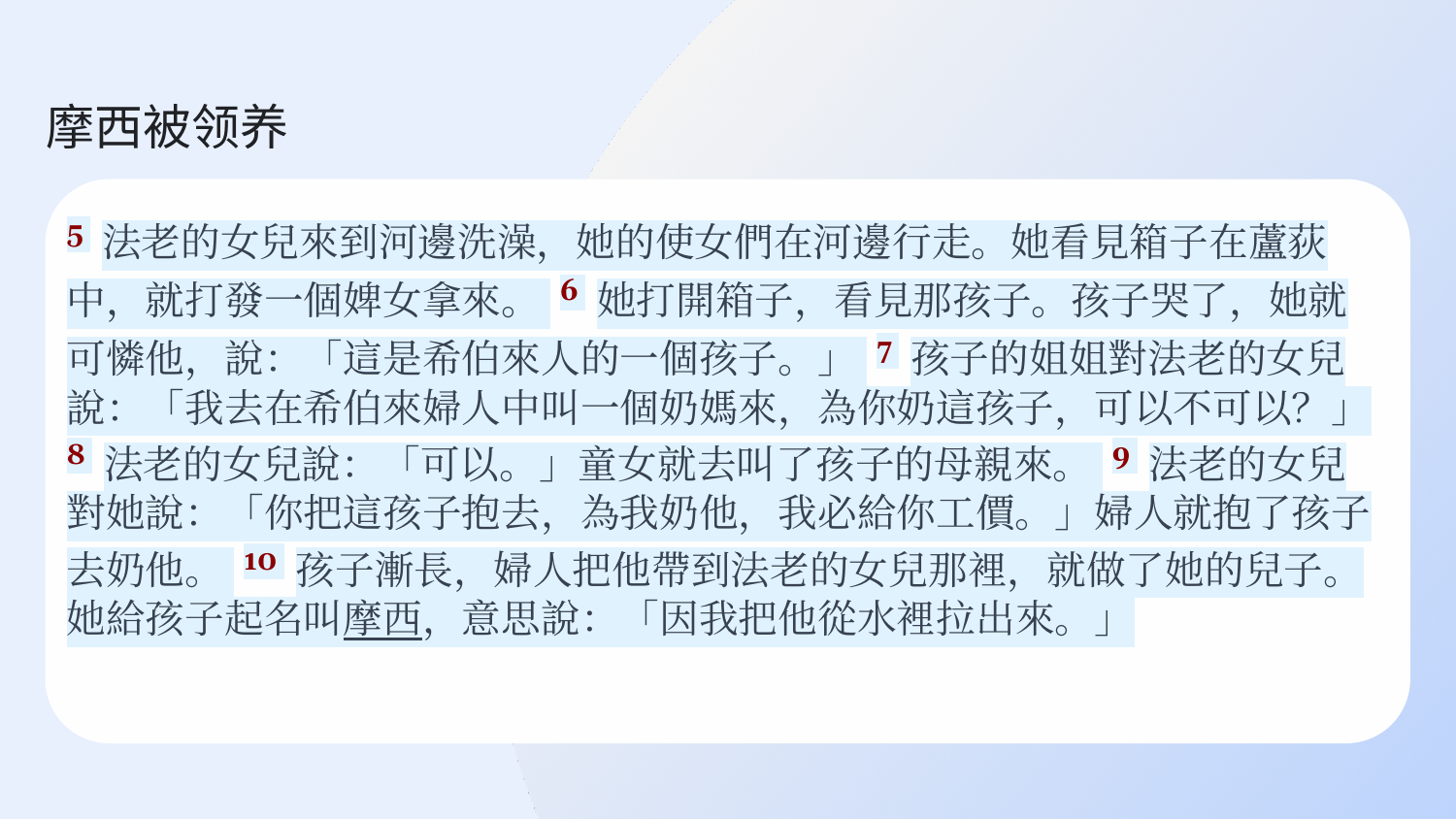

# 摩西被领养

5 法老的女兒來到河邊洗澡，她的使女們在河邊行走。她看見箱子在蘆荻中，就打發一個婢女拿來。 6 她打開箱子，看見那孩子。孩子哭了，她就可憐他，說：「這是希伯來人的一個孩子。」 7 孩子的姐姐對法老的女兒說：「我去在希伯來婦人中叫一個奶媽來，為你奶這孩子，可以不可以？」 8 法老的女兒說：「可以。」童女就去叫了孩子的母親來。 9 法老的女兒對她說：「你把這孩子抱去，為我奶他，我必給你工價。」婦人就抱了孩子去奶他。 10 孩子漸長，婦人把他帶到法老的女兒那裡，就做了她的兒子。她給孩子起名叫摩西，意思說：「因我把他從水裡拉出來。」